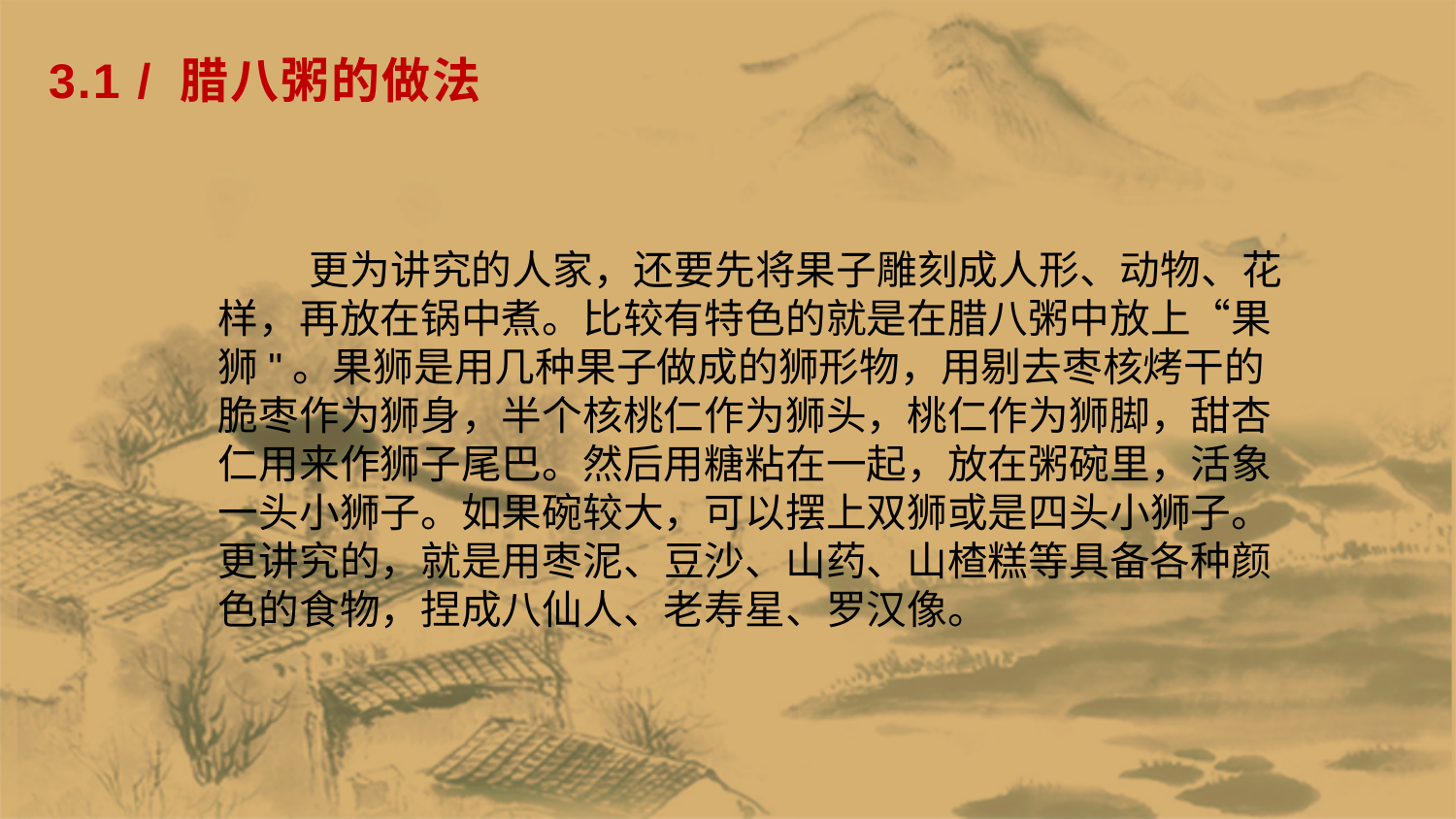

3.1 / 腊八粥的做法
 更为讲究的人家，还要先将果子雕刻成人形、动物、花样，再放在锅中煮。比较有特色的就是在腊八粥中放上“果狮"。果狮是用几种果子做成的狮形物，用剔去枣核烤干的脆枣作为狮身，半个核桃仁作为狮头，桃仁作为狮脚，甜杏仁用来作狮子尾巴。然后用糖粘在一起，放在粥碗里，活象一头小狮子。如果碗较大，可以摆上双狮或是四头小狮子。更讲究的，就是用枣泥、豆沙、山药、山楂糕等具备各种颜色的食物，捏成八仙人、老寿星、罗汉像。